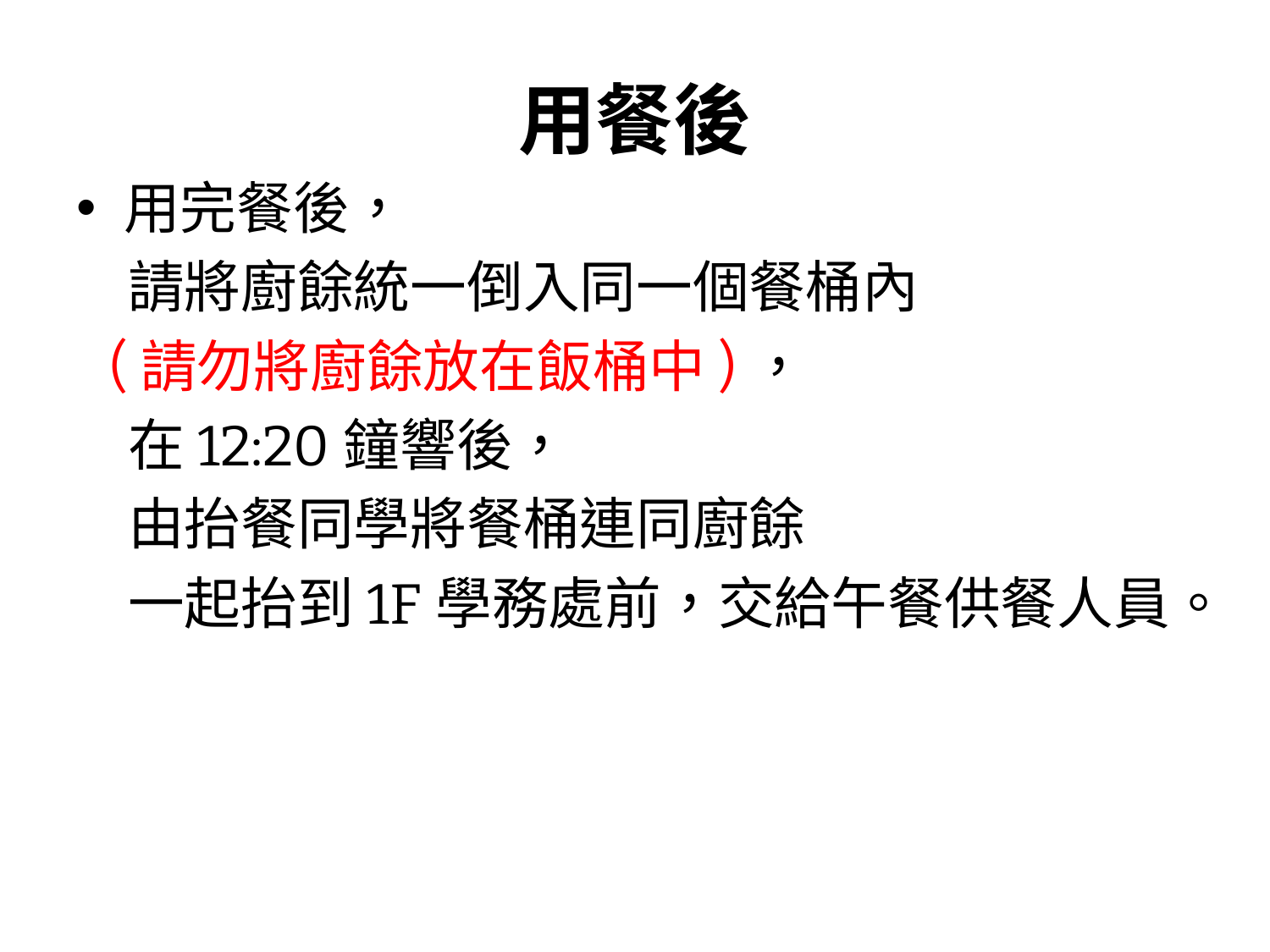

# 用餐後
用完餐後，
   請將廚餘統一倒入同一個餐桶內
   (請勿將廚餘放在飯桶中)，
   在12:20鐘響後，
   由抬餐同學將餐桶連同廚餘
   一起抬到1F學務處前，交給午餐供餐人員。